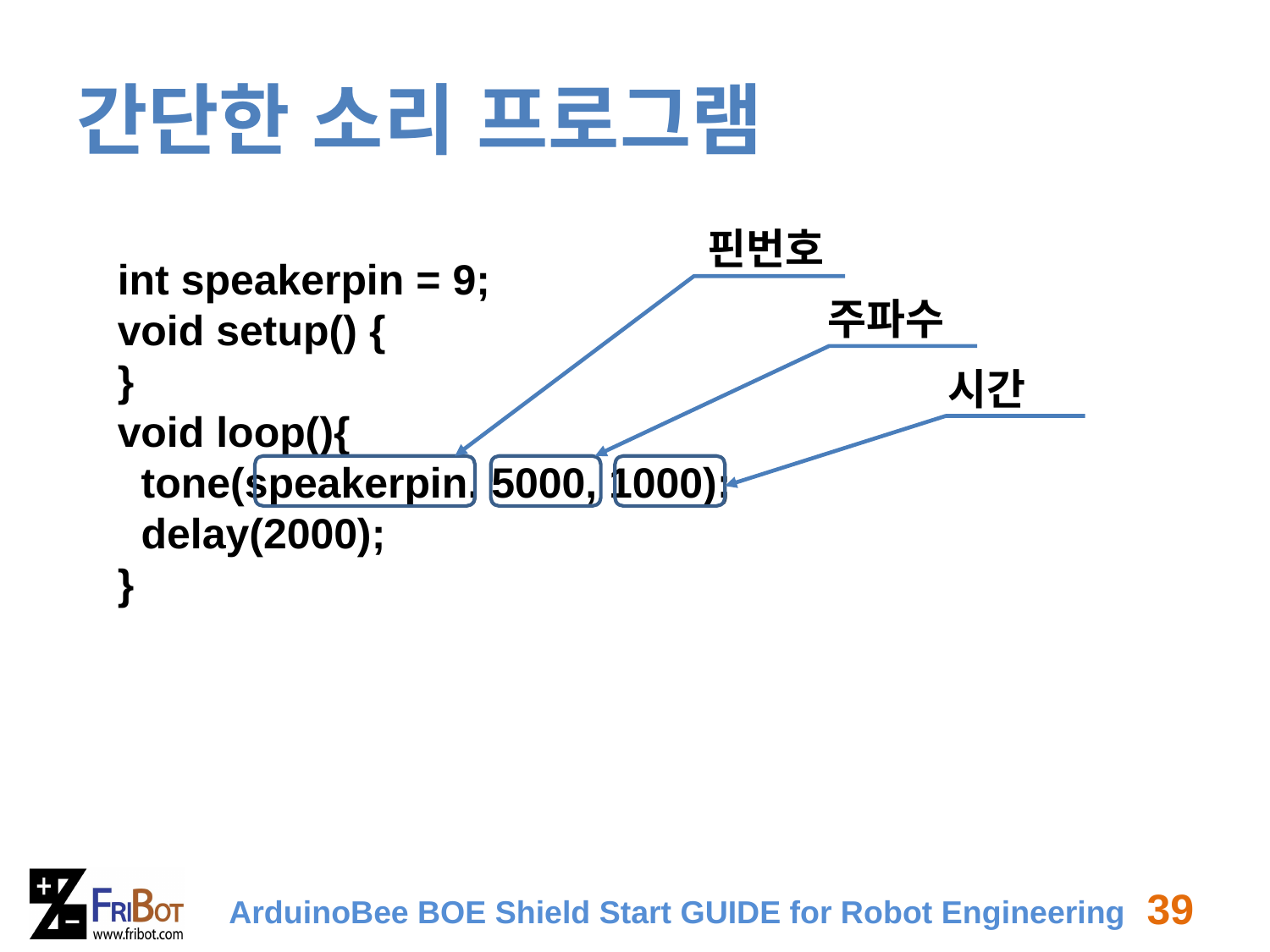

# 간단한 소리 프로그램
핀번호
int speakerpin = 9;
void setup() {
}
void loop(){
  tone(speakerpin, 5000, 1000);
  delay(2000);
}

주파수

시간

39